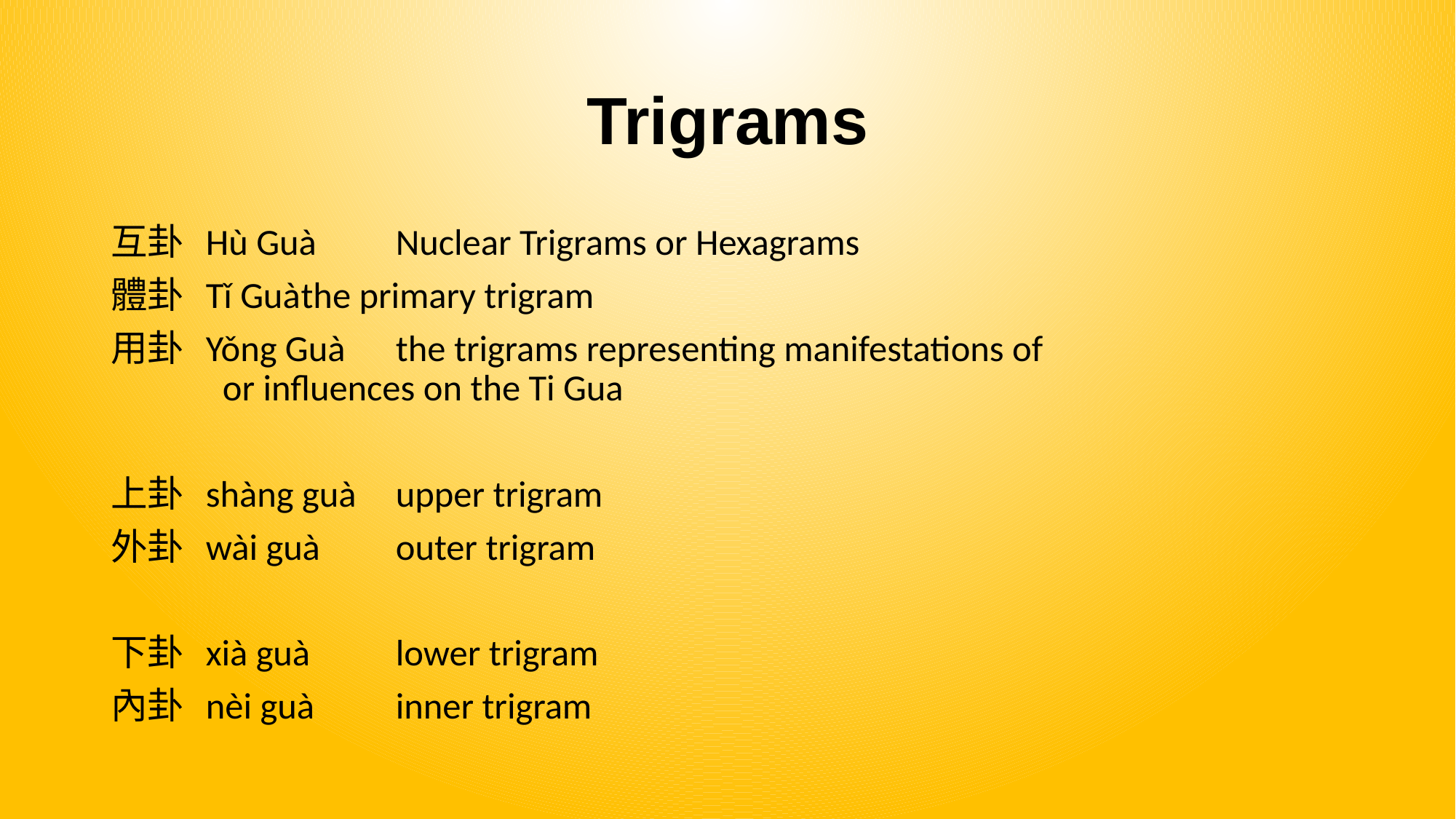

# Trigrams
互卦		Hù Guà	Nuclear Trigrams or Hexagrams
體卦		Tǐ Guà		the primary trigram
用卦		Yǒng Guà	the trigrams representing manifestations of
				  or influences on the Ti Gua

上卦		shàng guà	upper trigram
外卦		wài guà	outer trigram

下卦		xià guà	lower trigram
內卦		nèi guà	inner trigram